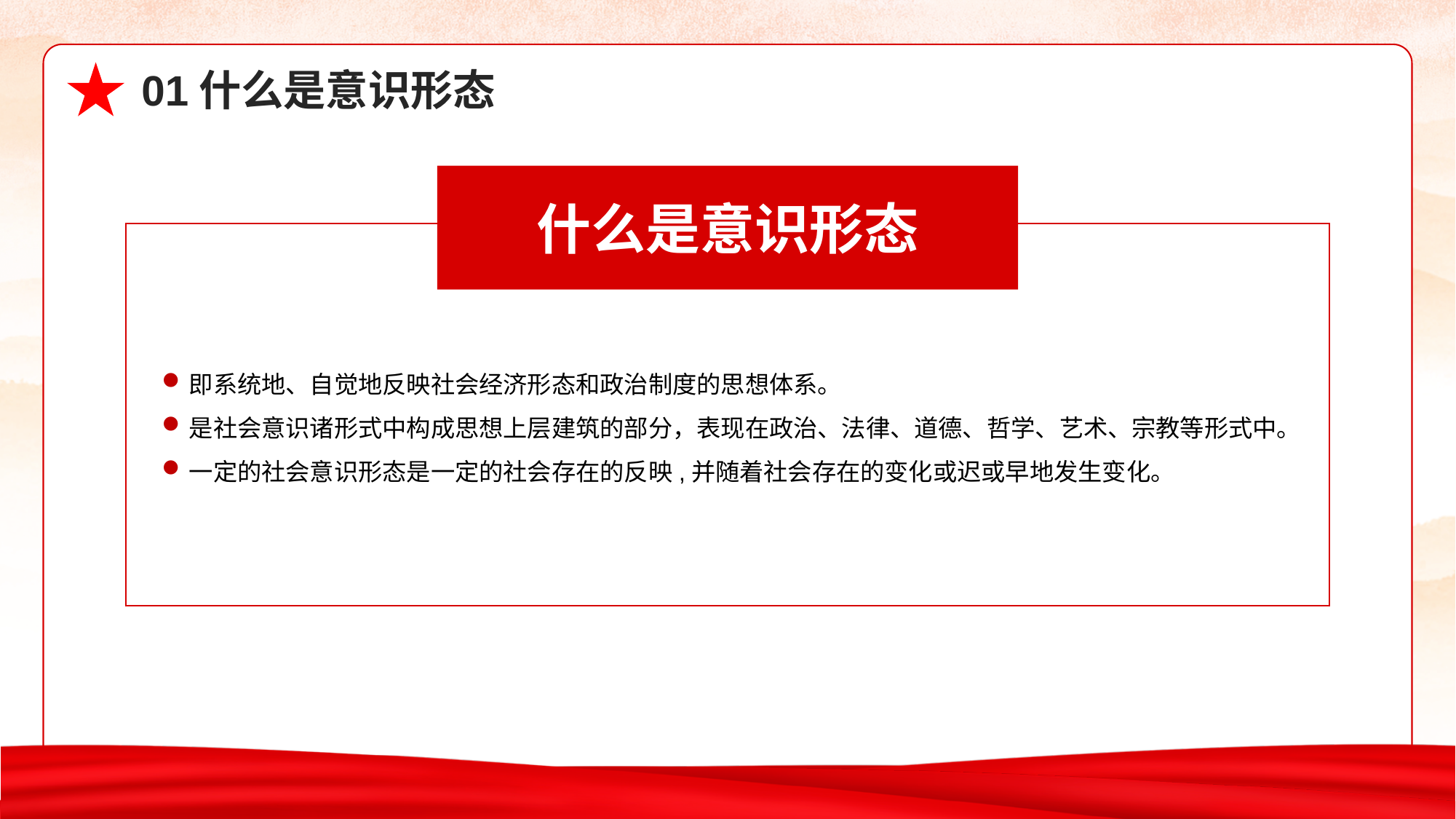

什么是意识形态

即系统地、自觉地反映社会经济形态和政治制度的思想体系。
是社会意识诸形式中构成思想上层建筑的部分，表现在政治、法律、道德、哲学、艺术、宗教等形式中。
一定的社会意识形态是一定的社会存在的反映,并随着社会存在的变化或迟或早地发生变化。